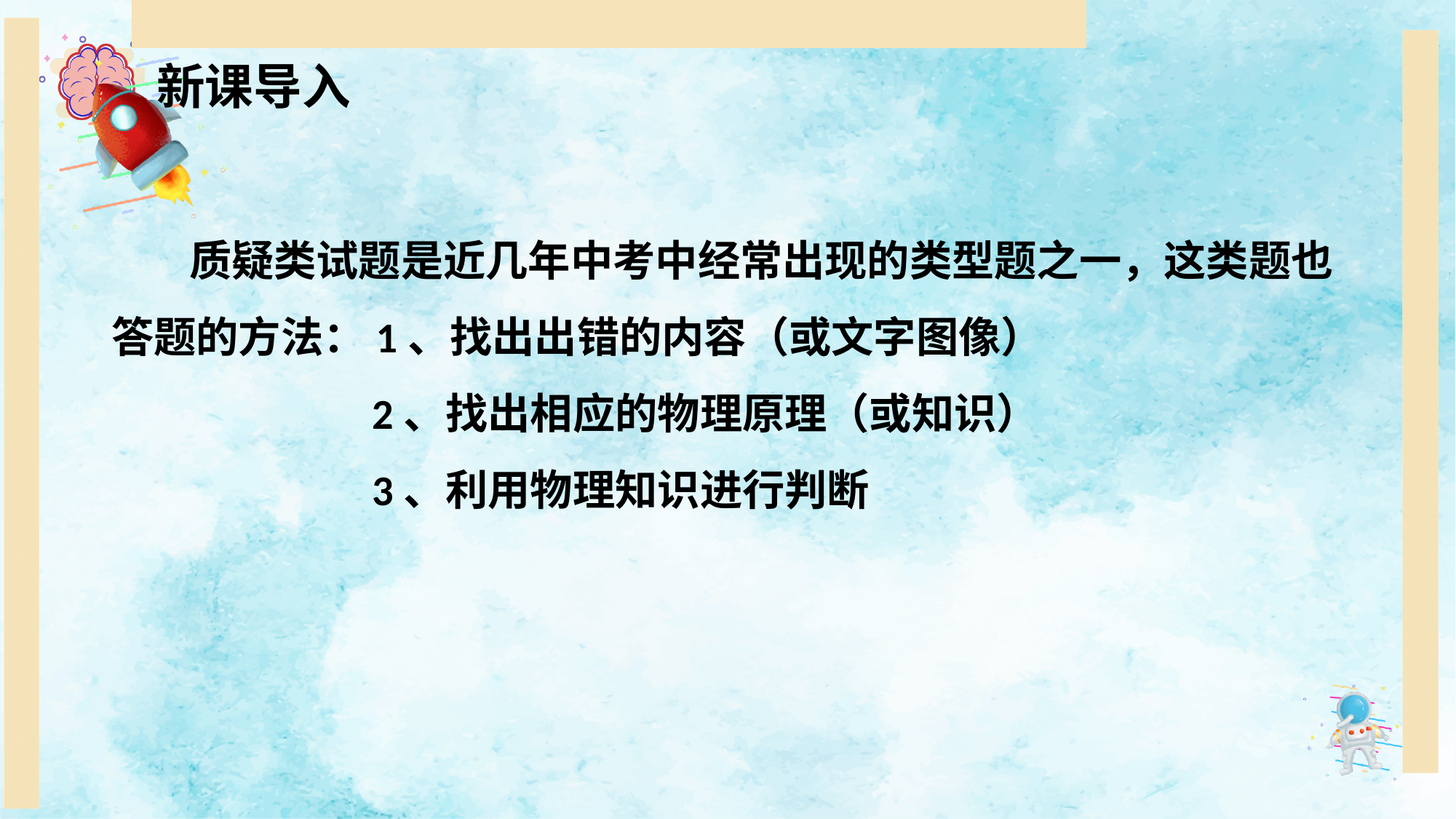

新课导入
       质疑类试题是近几年中考中经常出现的类型题之一，这类题也答题的方法：1、找出出错的内容（或文字图像）
                           2、找出相应的物理原理（或知识）
                           3、利用物理知识进行判断